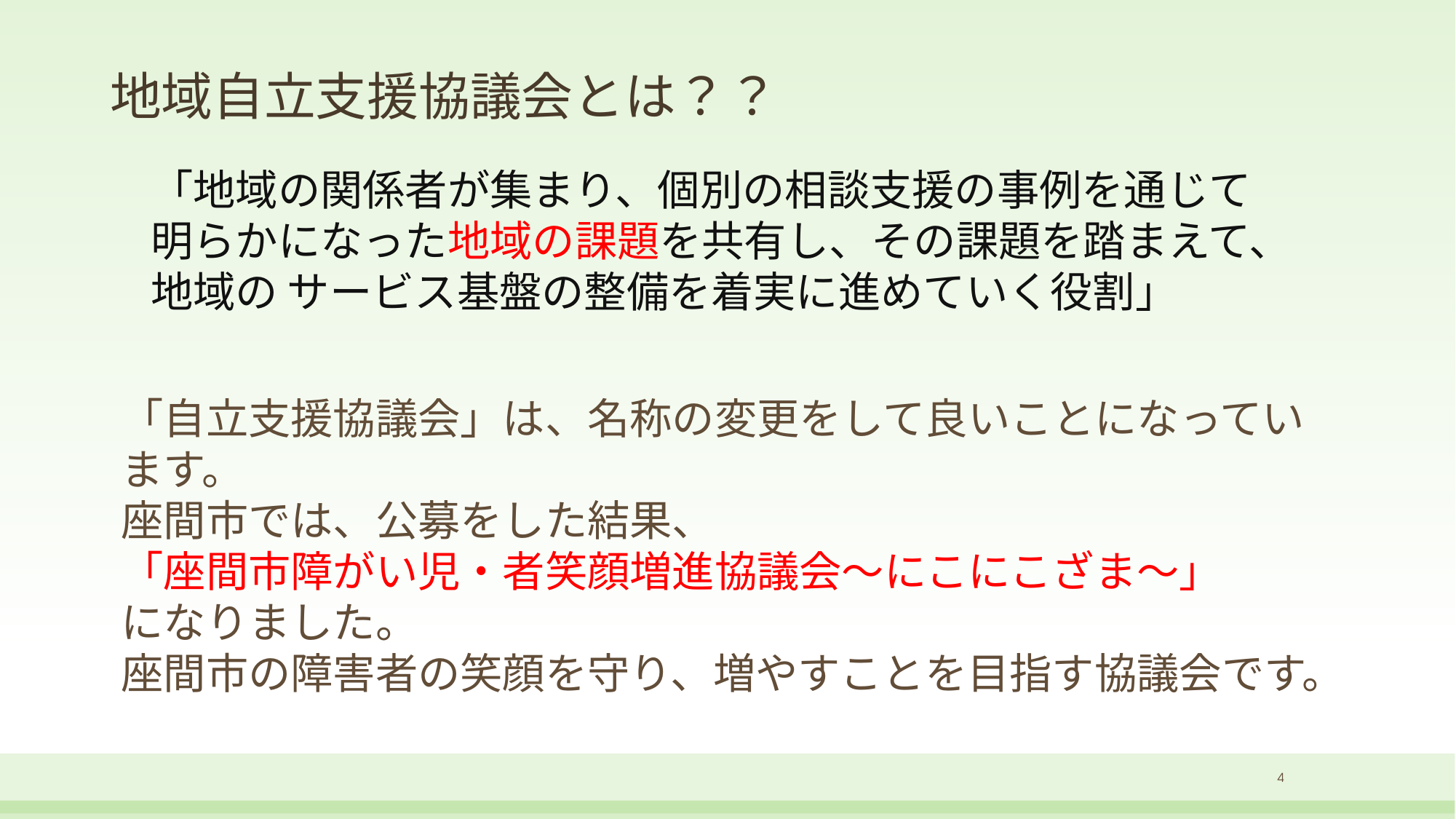

# 地域自立支援協議会とは？？
「地域の関係者が集まり、個別の相談支援の事例を通じて明らかになった地域の課題を共有し、その課題を踏まえて、地域の サービス基盤の整備を着実に進めていく役割」

「自立支援協議会」は、名称の変更をして良いことになっています。
座間市では、公募をした結果、
「座間市障がい児・者笑顔増進協議会～にこにこざま～」
になりました。
座間市の障害者の笑顔を守り、増やすことを目指す協議会です。
4